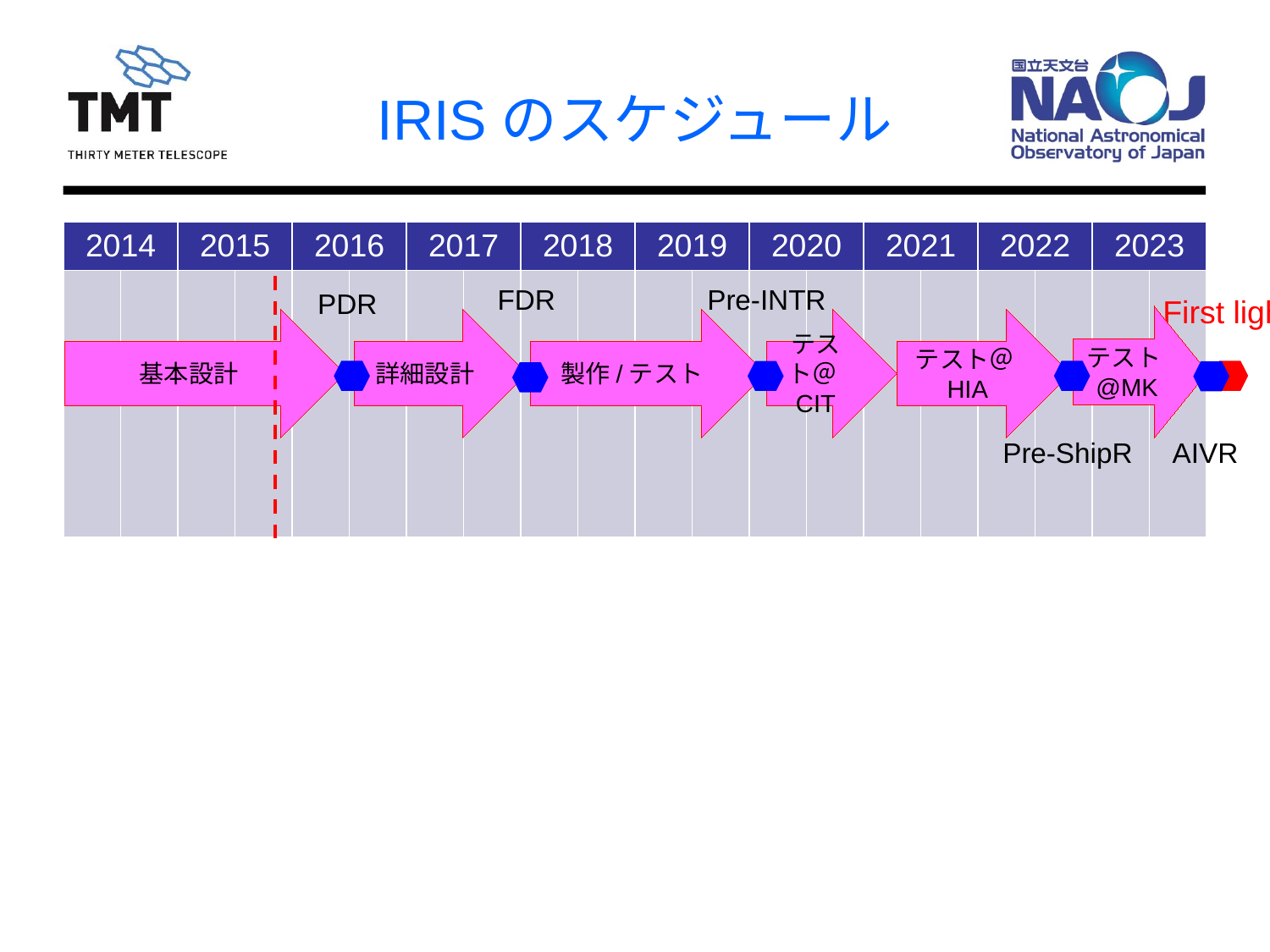

# IRISのスケジュール
| 2014 |  | 2015 |  | 2016 |  | 2017 |  | 2018 |  | 2019 |  | 2020 |  | 2021 |  | 2022 |  | 2023 |  |
| --- | --- | --- | --- | --- | --- | --- | --- | --- | --- | --- | --- | --- | --- | --- | --- | --- | --- | --- | --- |
|  |  |  |  |  |  |  |  |  |  |  |  |  |  |  |  |  |  |  |  |
FDR
Pre-INTR
PDR
First light
テスト@MK
基本設計
詳細設計
製作/テスト
テスト＠CIT
テスト＠HIA

Pre-ShipR
AIVR